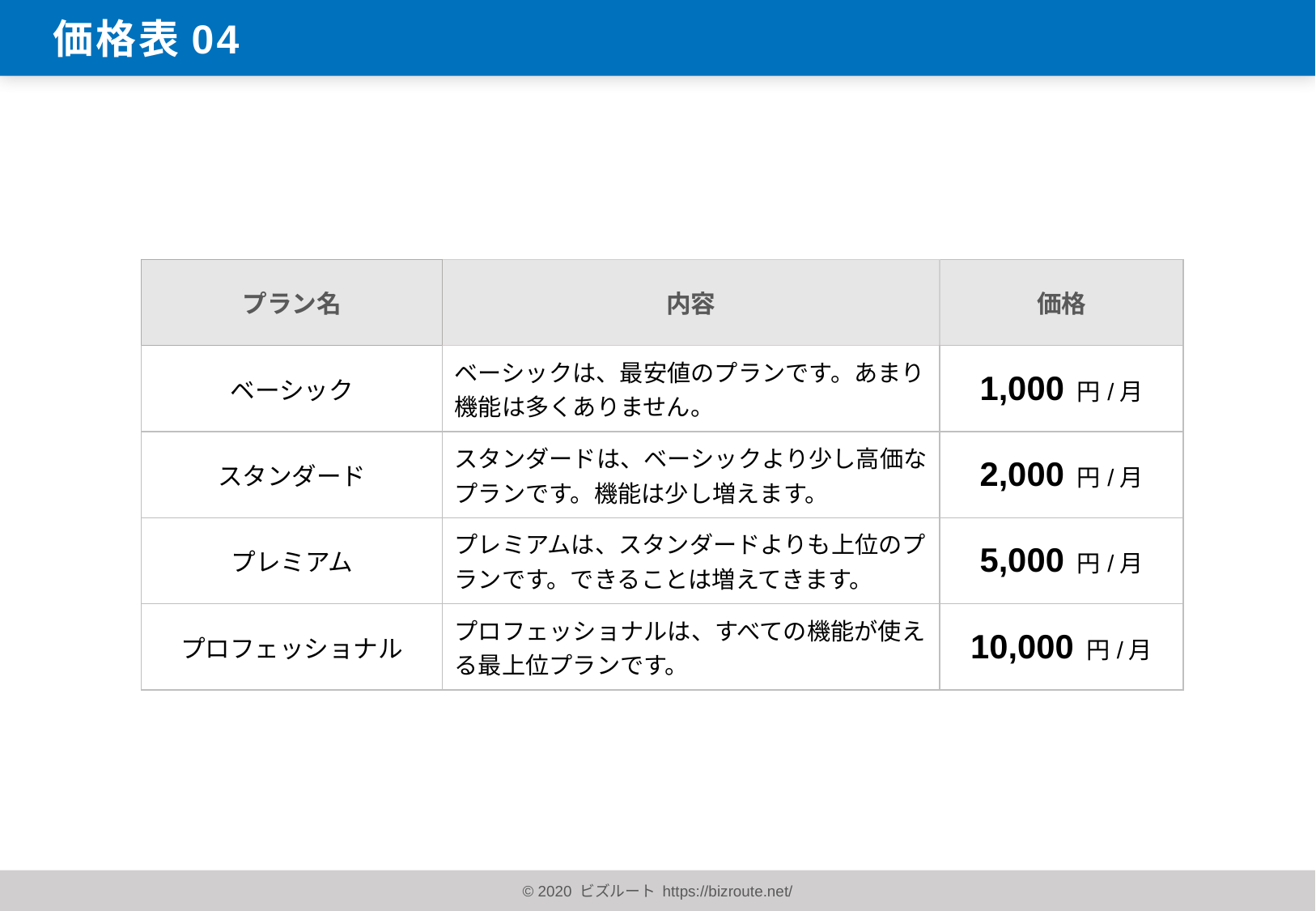

価格表04
| プラン名 | 内容 | 価格 |
| --- | --- | --- |
| ベーシック | ベーシックは、最安値のプランです。あまり機能は多くありません。 | 1,000 円/月 |
| スタンダード | スタンダードは、ベーシックより少し高価なプランです。機能は少し増えます。 | 2,000 円/月 |
| プレミアム | プレミアムは、スタンダードよりも上位のプランです。できることは増えてきます。 | 5,000 円/月 |
| プロフェッショナル | プロフェッショナルは、すべての機能が使える最上位プランです。 | 10,000 円/月 |

© 2020 ビズルート https://bizroute.net/